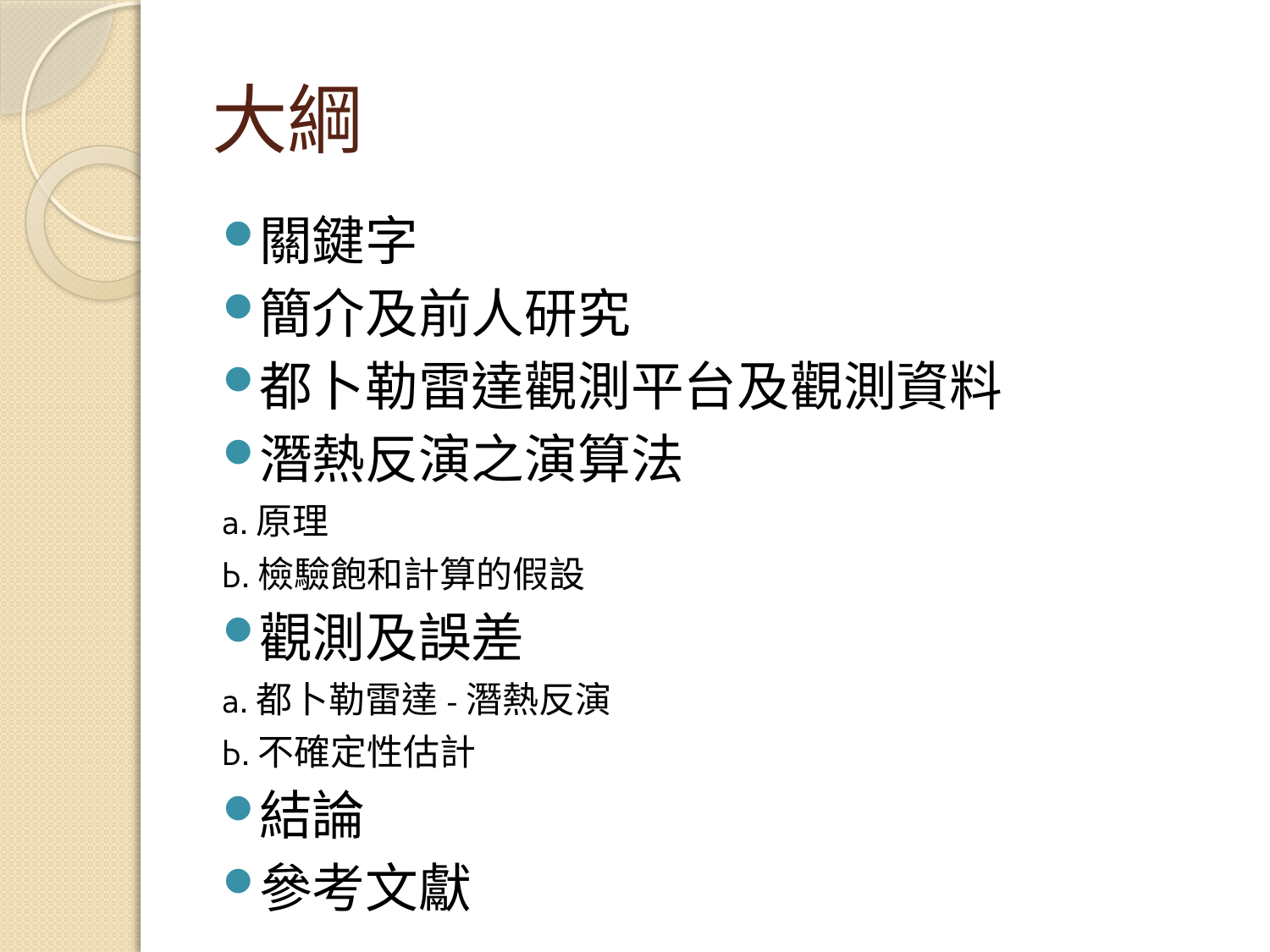

# 大綱
關鍵字
簡介及前人研究
都卜勒雷達觀測平台及觀測資料
潛熱反演之演算法
a.原理
b.檢驗飽和計算的假設
觀測及誤差
a.都卜勒雷達-潛熱反演
b.不確定性估計
結論
參考文獻